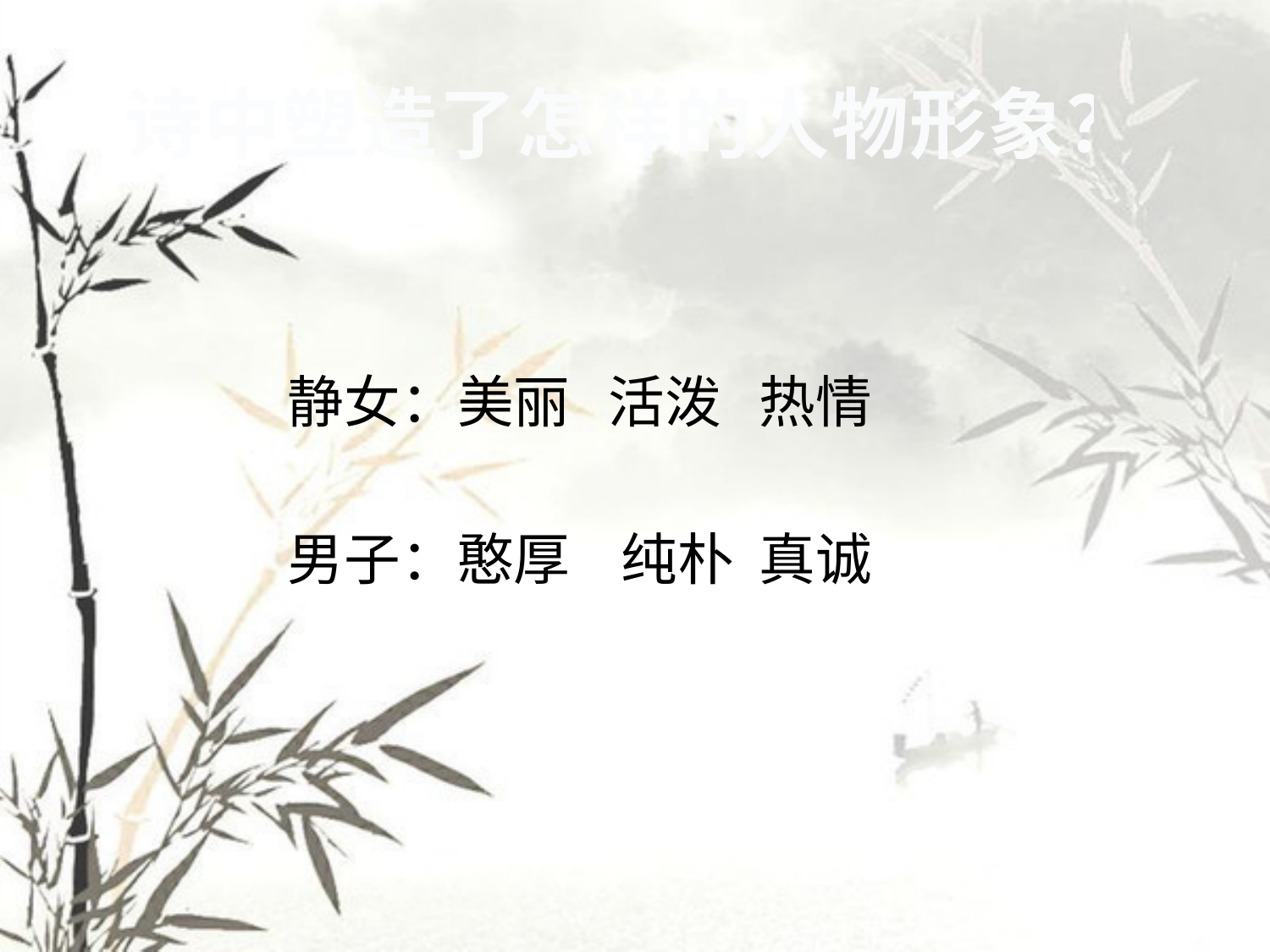

# 诗中塑造了怎样的人物形象？
静女：美丽   活泼   热情

男子：憨厚    纯朴  真诚